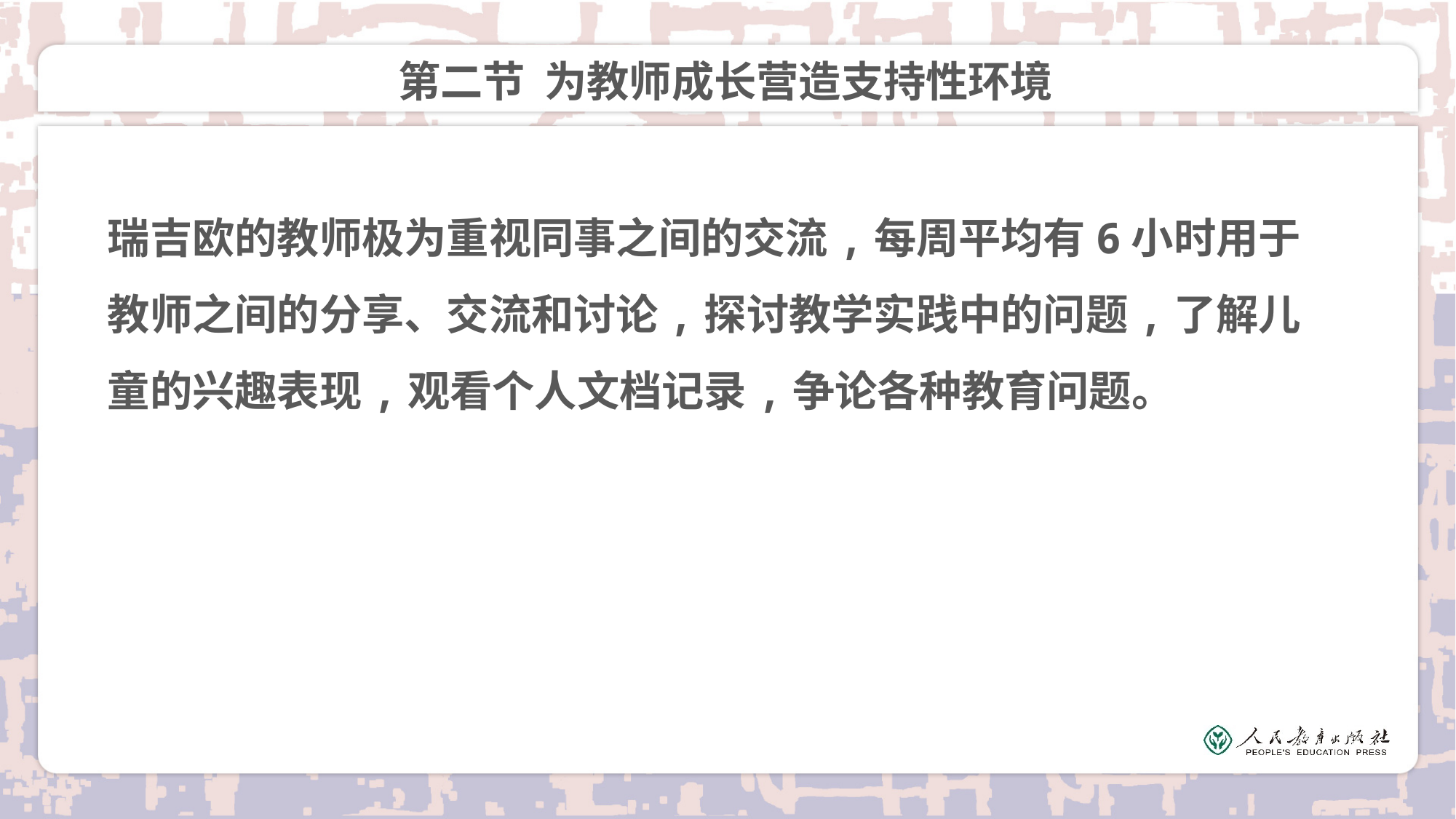

# 第二节  为教师成长营造支持性环境
瑞吉欧的教师极为重视同事之间的交流,每周平均有6小时用于教师之间的分享、交流和讨论,探讨教学实践中的问题,了解儿童的兴趣表现,观看个人文档记录,争论各种教育问题。